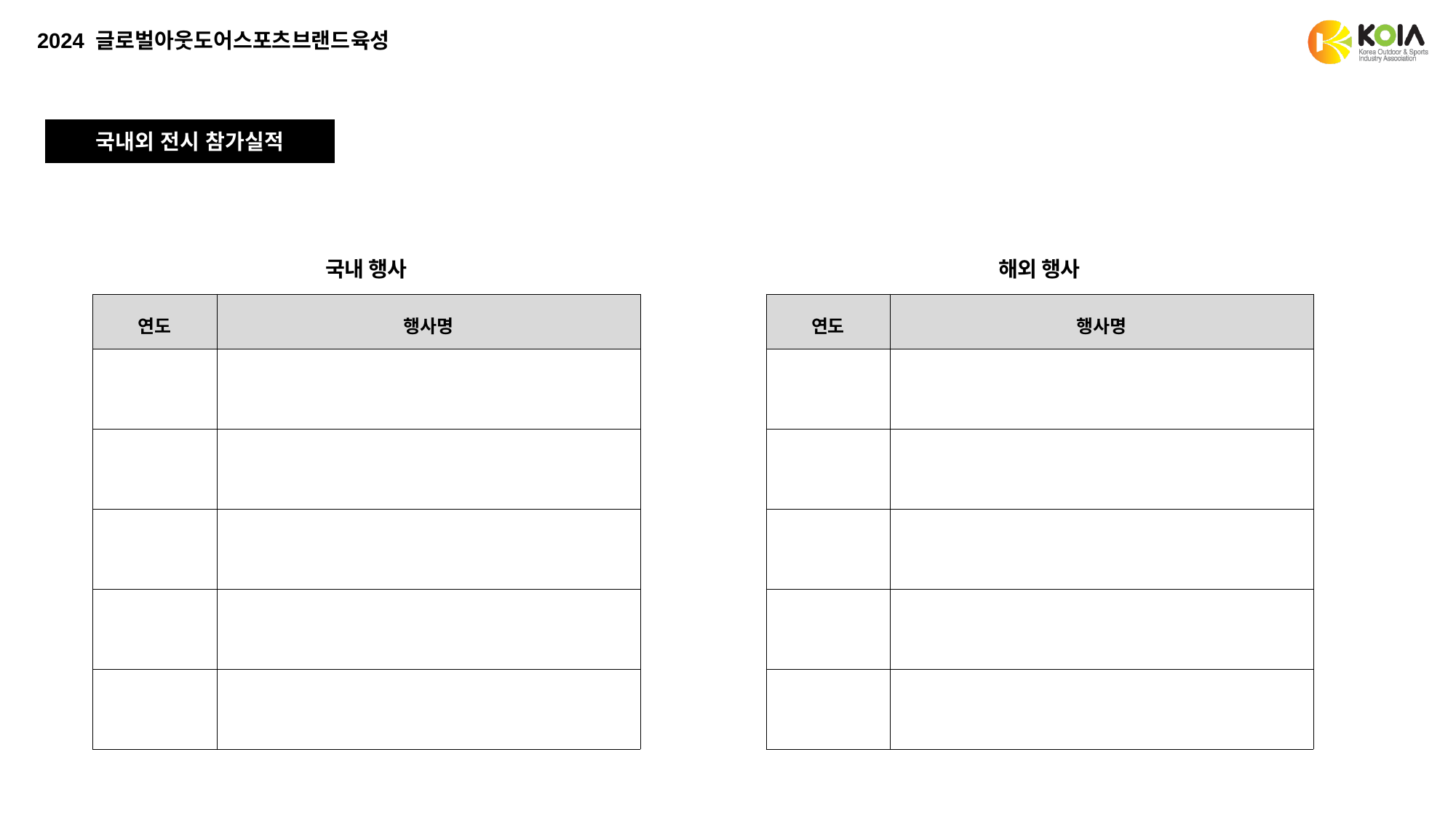

국내외 전시 참가실적

국내 행사
해외 행사
| 연도 | 행사명 |
| --- | --- |
|  |  |
|  |  |
|  |  |
|  |  |
|  |  |
| 연도 | 행사명 |
| --- | --- |
|  |  |
|  |  |
|  |  |
|  |  |
|  |  |